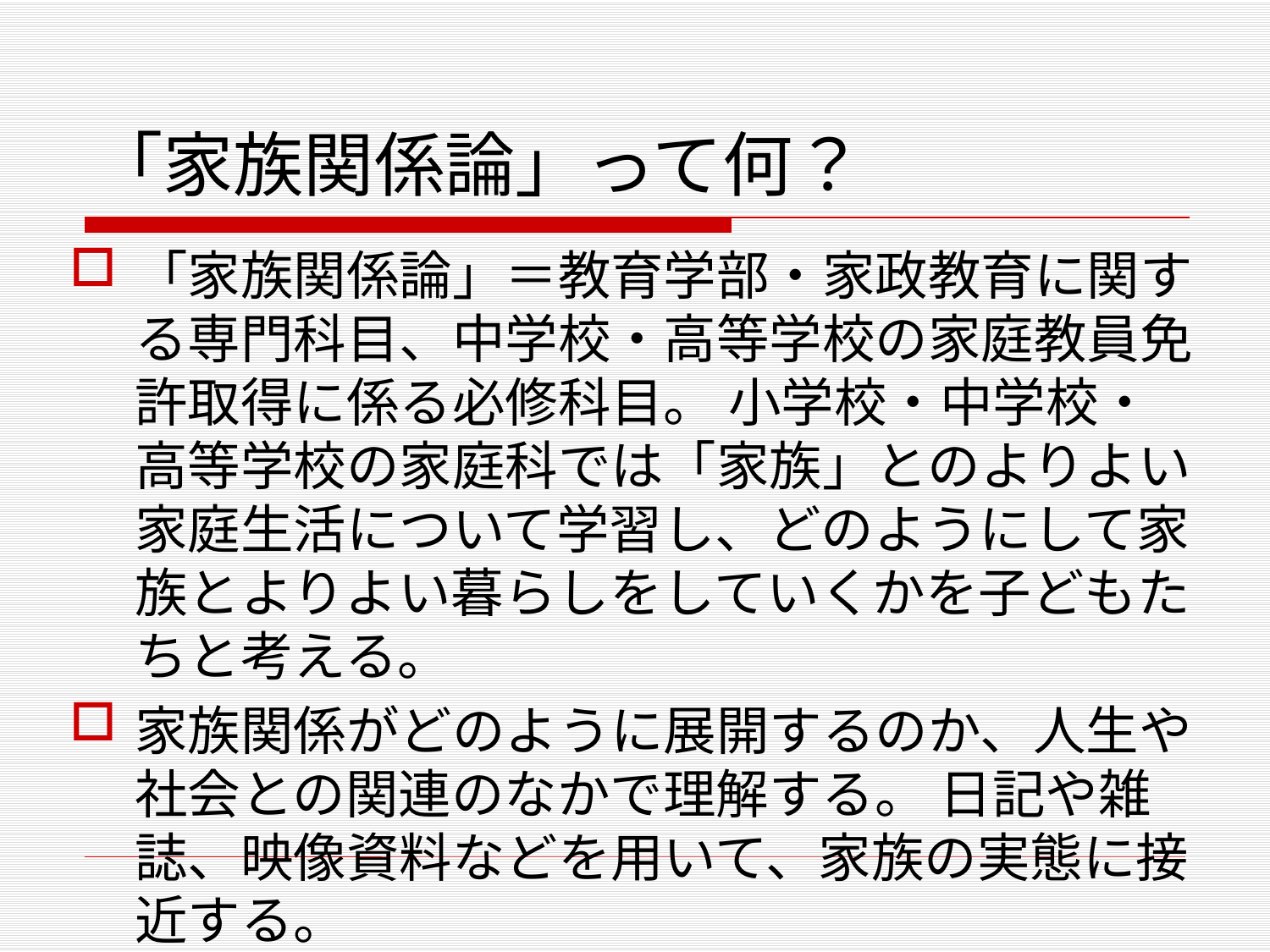

# 「家族関係論」って何？
「家族関係論」＝教育学部・家政教育に関する専門科目、中学校・高等学校の家庭教員免許取得に係る必修科目。 小学校・中学校・高等学校の家庭科では「家族」とのよりよい家庭生活について学習し、どのようにして家族とよりよい暮らしをしていくかを子どもたちと考える。
家族関係がどのように展開するのか、人生や社会との関連のなかで理解する。 日記や雑誌、映像資料などを用いて、家族の実態に接近する。